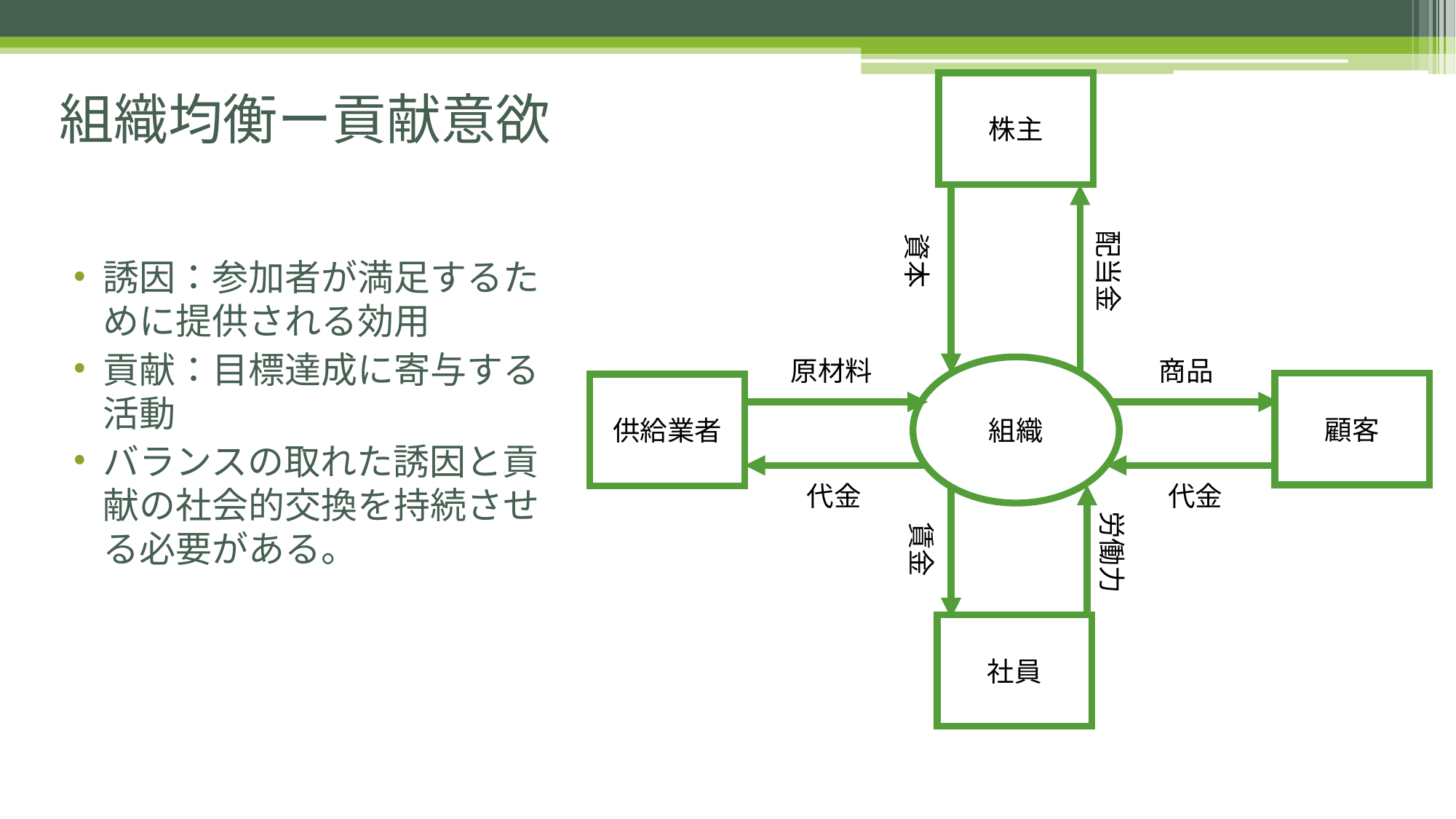

# 組織均衡ー貢献意欲
株主
誘因：参加者が満足するために提供される効用
貢献：目標達成に寄与する活動
バランスの取れた誘因と貢献の社会的交換を持続させる必要がある。

資本
配当金
原材料
商品
組織
顧客
供給業者
代金
代金
労働力
賃金
社員